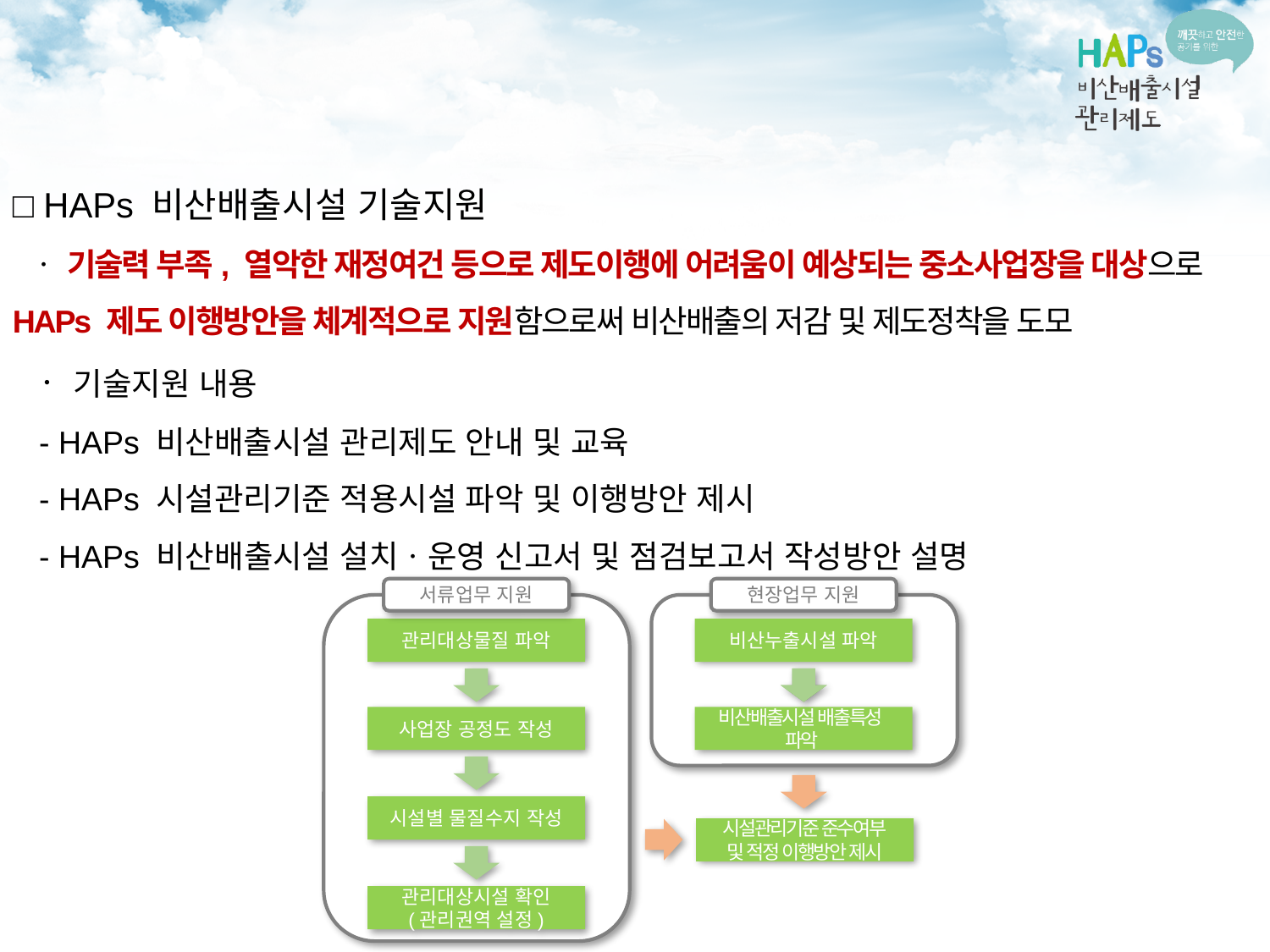

□ HAPs 비산배출시설 기술지원
 ㆍ 기술력 부족, 열악한 재정여건 등으로 제도이행에 어려움이 예상되는 중소사업장을 대상으로 HAPs 제도 이행방안을 체계적으로 지원함으로써 비산배출의 저감 및 제도정착을 도모
 ㆍ 기술지원 내용
   - HAPs 비산배출시설 관리제도 안내 및 교육
   - HAPs 시설관리기준 적용시설 파악 및 이행방안 제시
   - HAPs 비산배출시설 설치ㆍ운영 신고서 및 점검보고서 작성방안 설명
서류업무 지원
현장업무 지원

관리대상물질 파악
비산누출시설 파악

사업장 공정도 작성
비산배출시설 배출특성
파악

시설별 물질수지 작성
시설관리기준 준수여부
및 적정 이행방안 제시

관리대상시설 확인
(관리권역 설정)